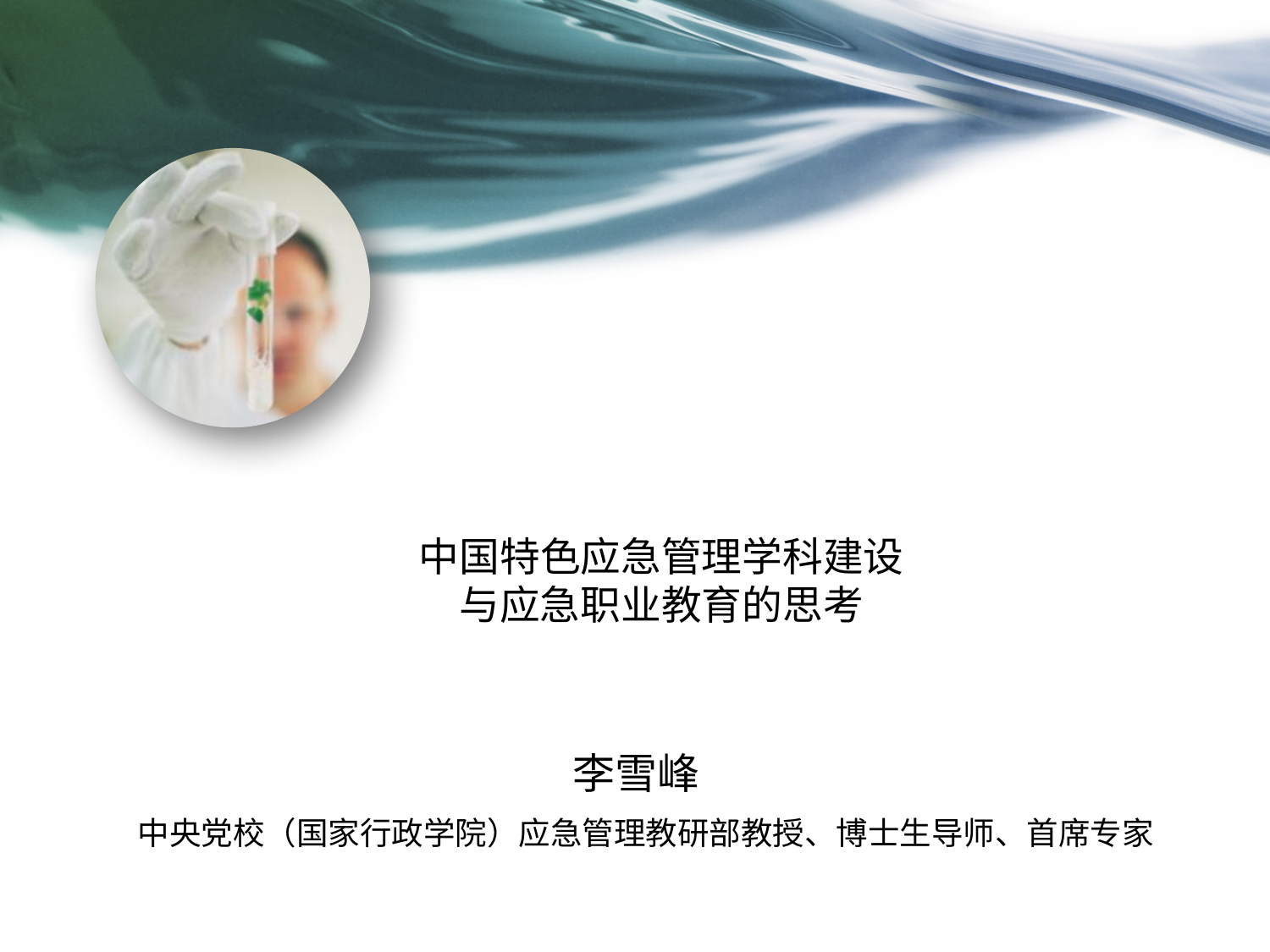

# 中国特色应急管理学科建设 与应急职业教育的思考
李雪峰
中央党校（国家行政学院）应急管理教研部教授、博士生导师、首席专家